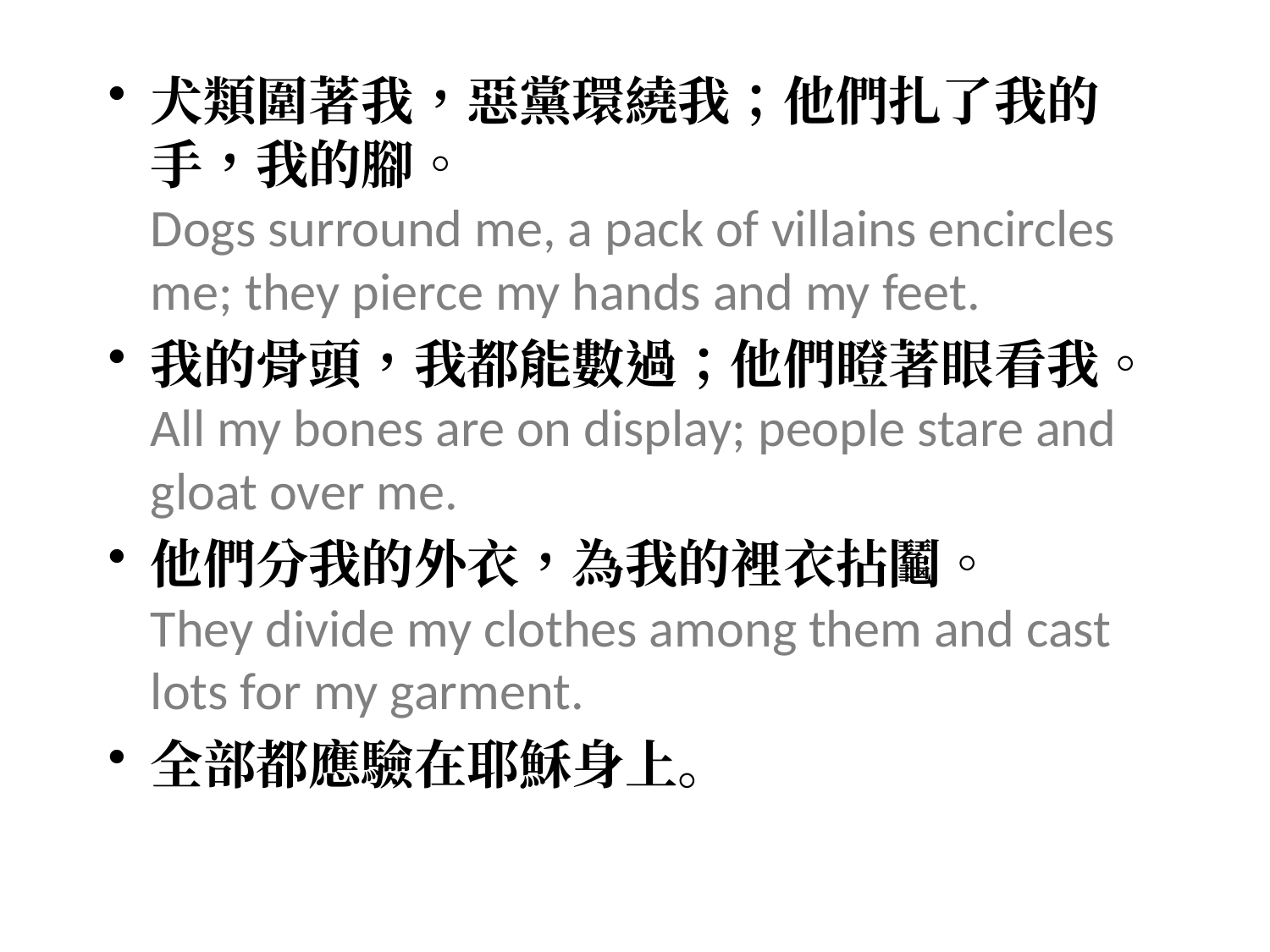

犬類圍著我，惡黨環繞我；他們扎了我的手，我的腳。
Dogs surround me, a pack of villains encircles me; they pierce my hands and my feet.
我的骨頭，我都能數過；他們瞪著眼看我。
All my bones are on display; people stare and gloat over me.
他們分我的外衣，為我的裡衣拈鬮。
They divide my clothes among them and cast lots for my garment.
全部都應驗在耶穌身上。